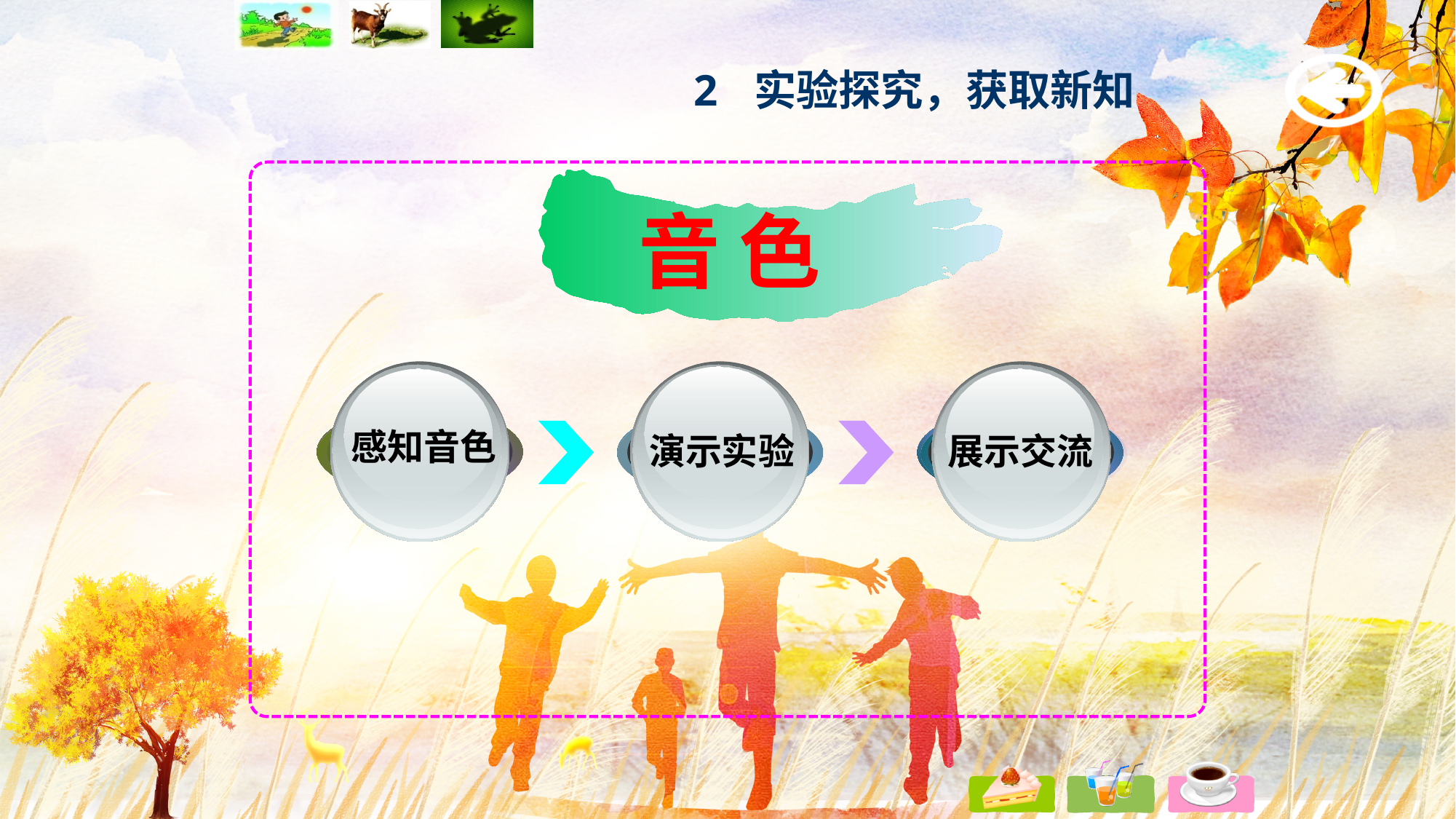

2 实验探究，获取新知

音 色

感知音色

演示实验

展示交流